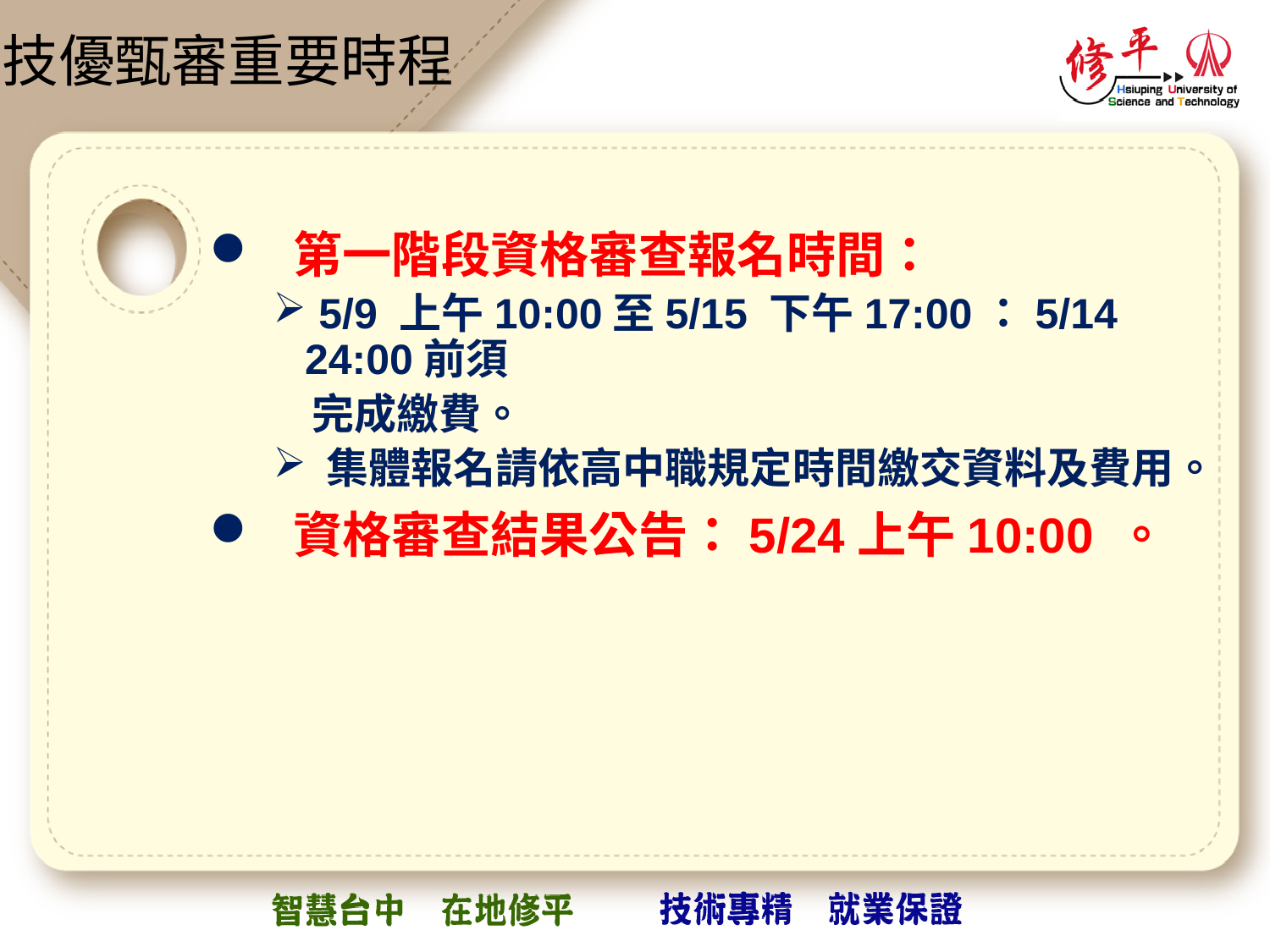

# 技優甄審重要時程
  第一階段資格審查報名時間：
 5/9 上午10:00至5/15 下午17:00：5/14 24:00前須
   完成繳費。
 集體報名請依高中職規定時間繳交資料及費用。
  資格審查結果公告：5/24上午10:00 。